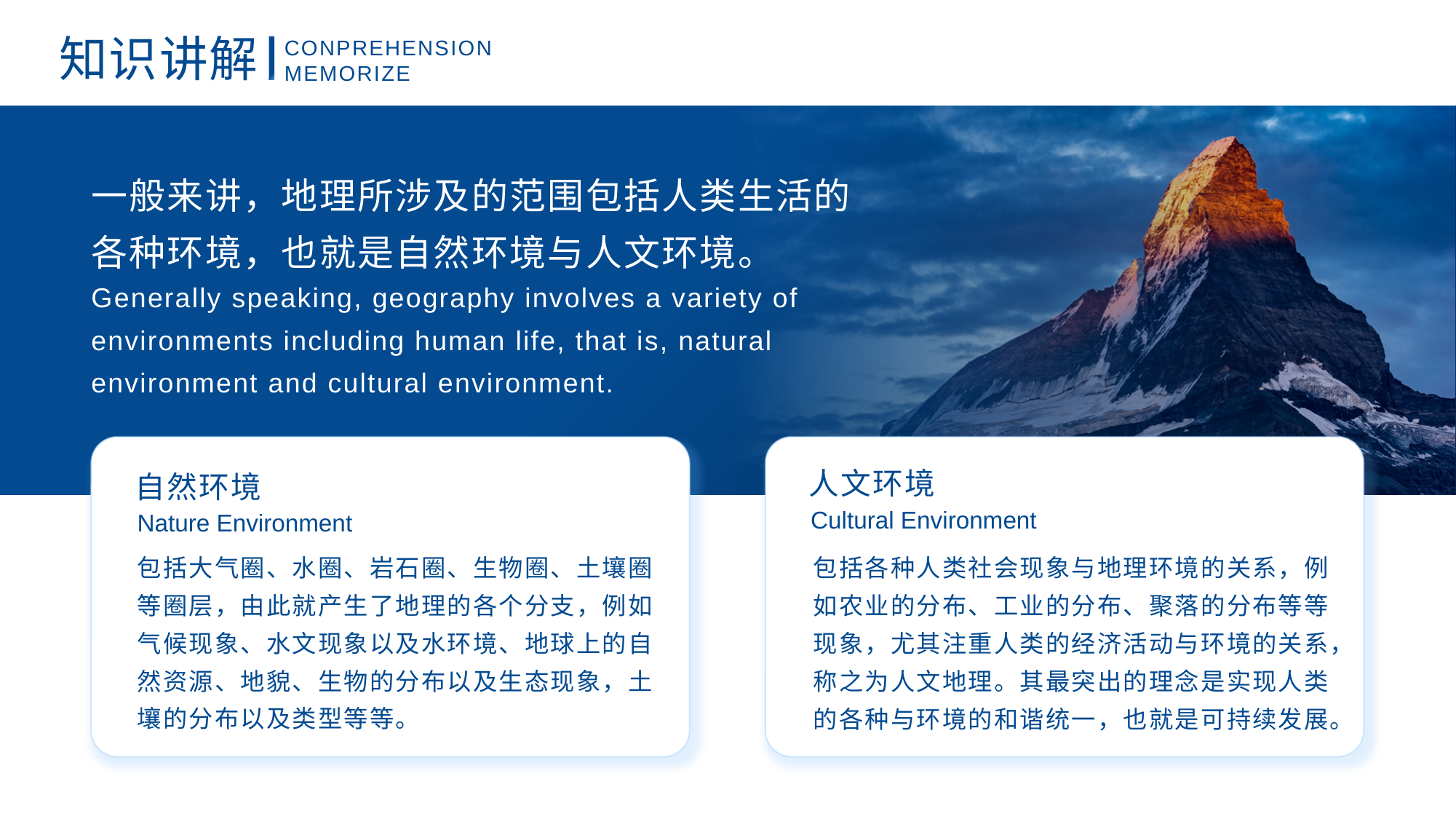

CONPREHENSION
MEMORIZE

知识讲解
一般来讲，地理所涉及的范围包括人类生活的各种环境，也就是自然环境与人文环境。
Generally speaking, geography involves a variety of environments including human life, that is, natural environment and cultural environment.
自然环境
人文环境

Nature Environment
Cultural Environment

包括大气圈、水圈、岩石圈、生物圈、土壤圈等圈层，由此就产生了地理的各个分支，例如气候现象、水文现象以及水环境、地球上的自然资源、地貌、生物的分布以及生态现象，土壤的分布以及类型等等。
包括各种人类社会现象与地理环境的关系，例如农业的分布、工业的分布、聚落的分布等等现象，尤其注重人类的经济活动与环境的关系，称之为人文地理。其最突出的理念是实现人类的各种与环境的和谐统一，也就是可持续发展。